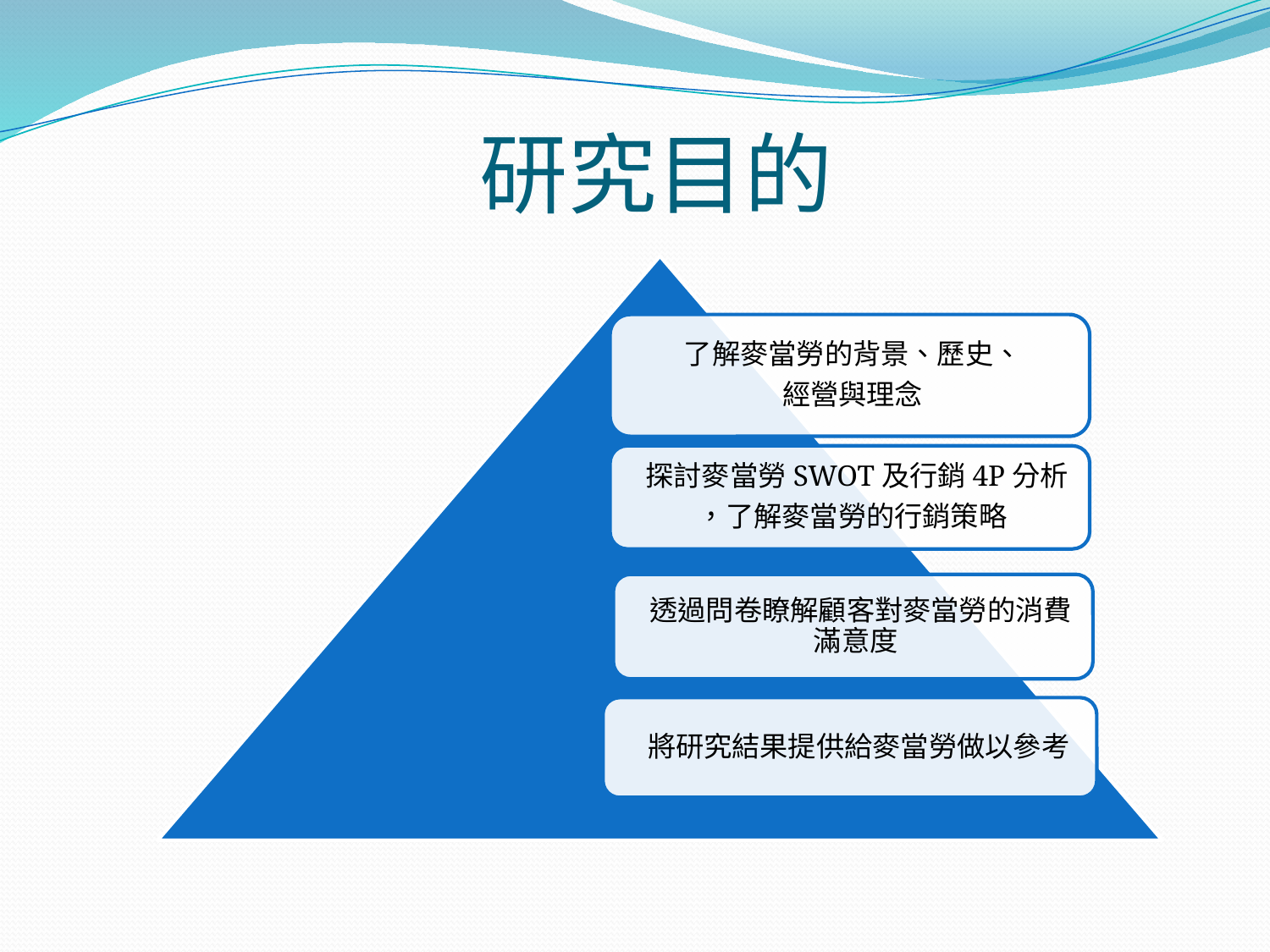

# 研究目的

了解麥當勞的背景、歷史、
經營與理念
 探討麥當勞SWOT及行銷4P分析
，了解麥當勞的行銷策略
 透過問卷瞭解顧客對麥當勞的消費滿意度
 將研究結果提供給麥當勞做以參考